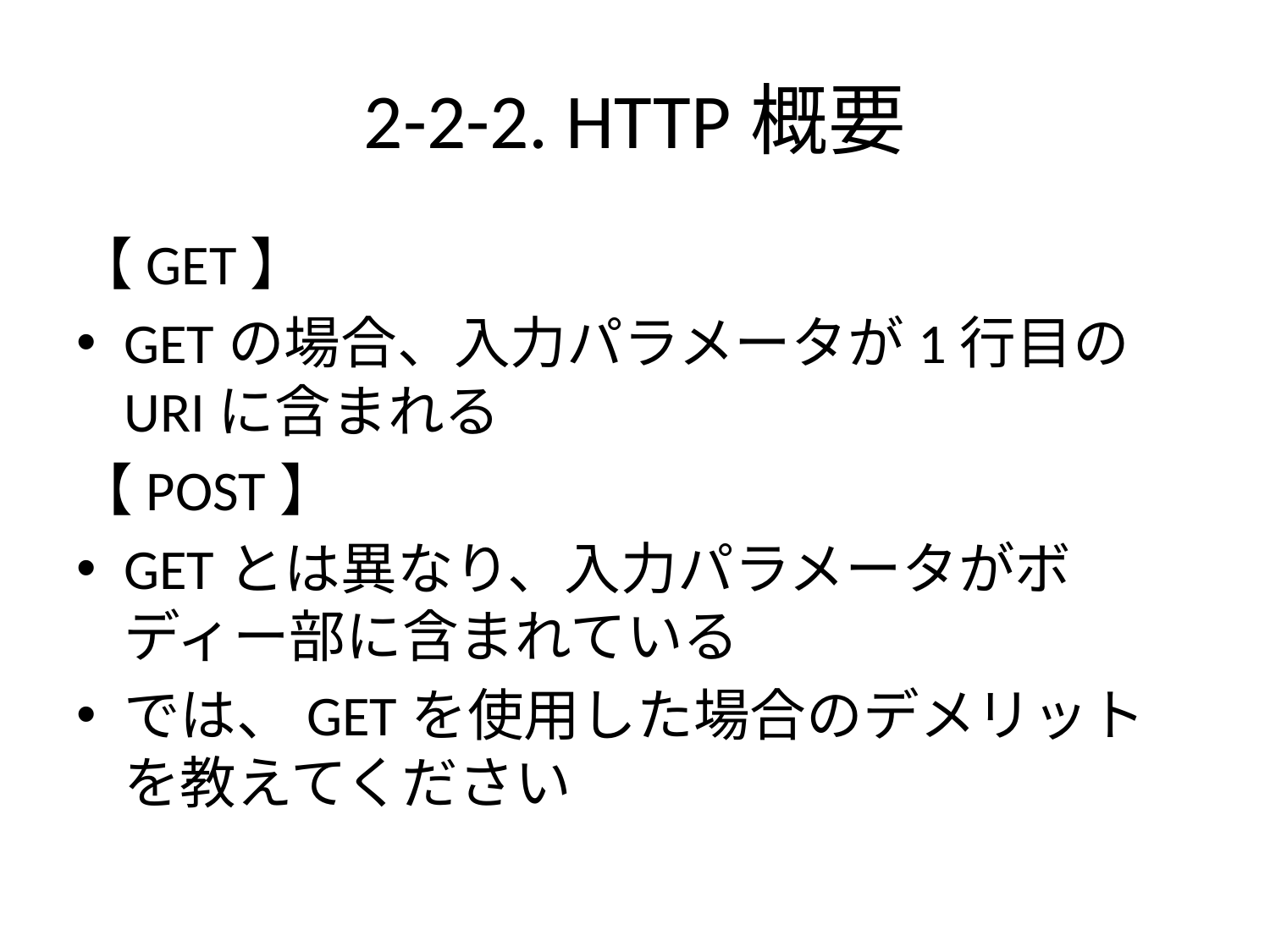

# 2-2-2. HTTP概要
【GET】
GETの場合、入力パラメータが1行目のURIに含まれる
【POST】
GETとは異なり、入力パラメータがボディー部に含まれている
では、GETを使用した場合のデメリットを教えてください